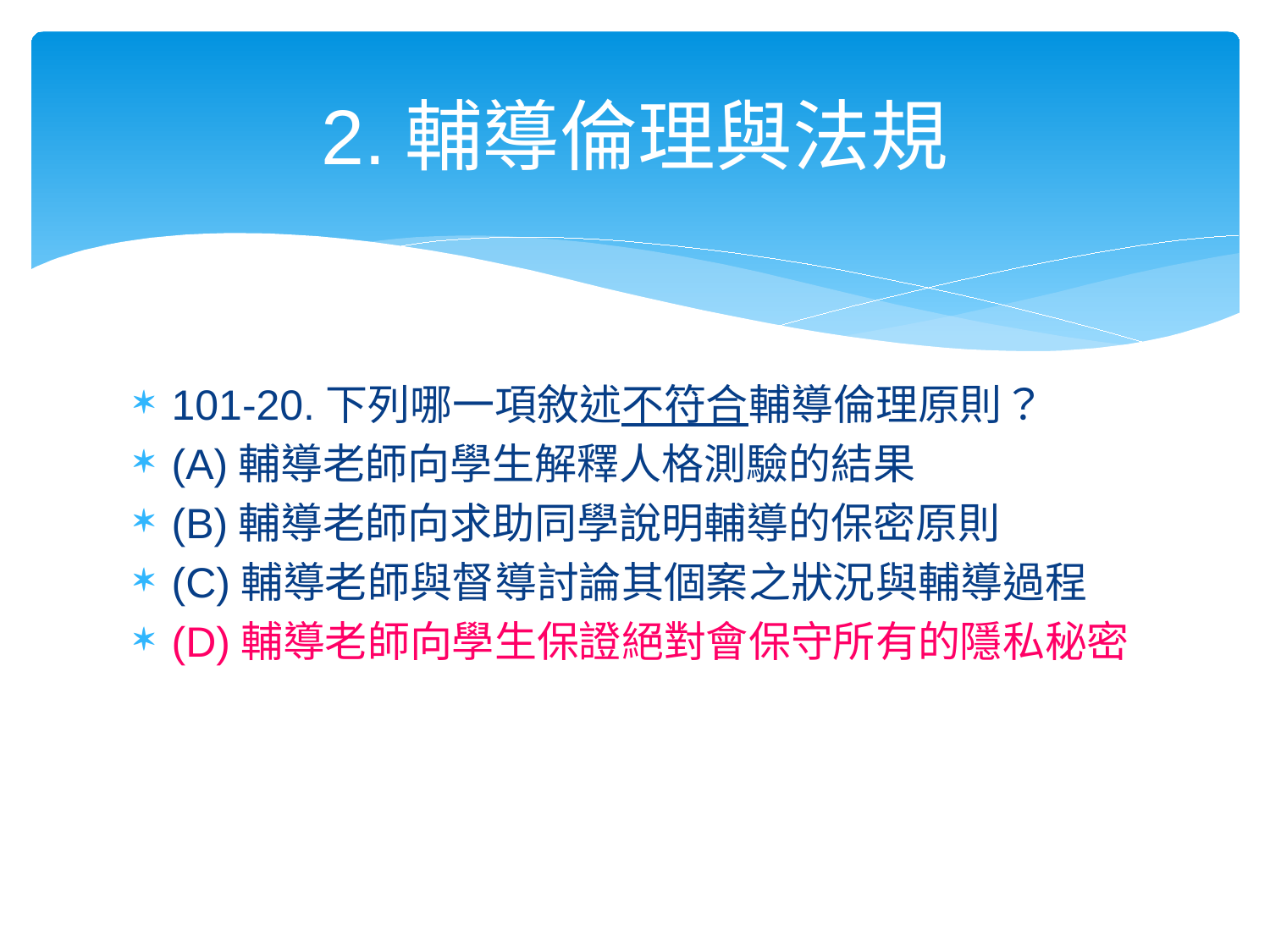

# 2.輔導倫理與法規
101-20.下列哪一項敘述不符合輔導倫理原則？
(A)輔導老師向學生解釋人格測驗的結果
(B)輔導老師向求助同學說明輔導的保密原則
(C)輔導老師與督導討論其個案之狀況與輔導過程
(D)輔導老師向學生保證絕對會保守所有的隱私秘密